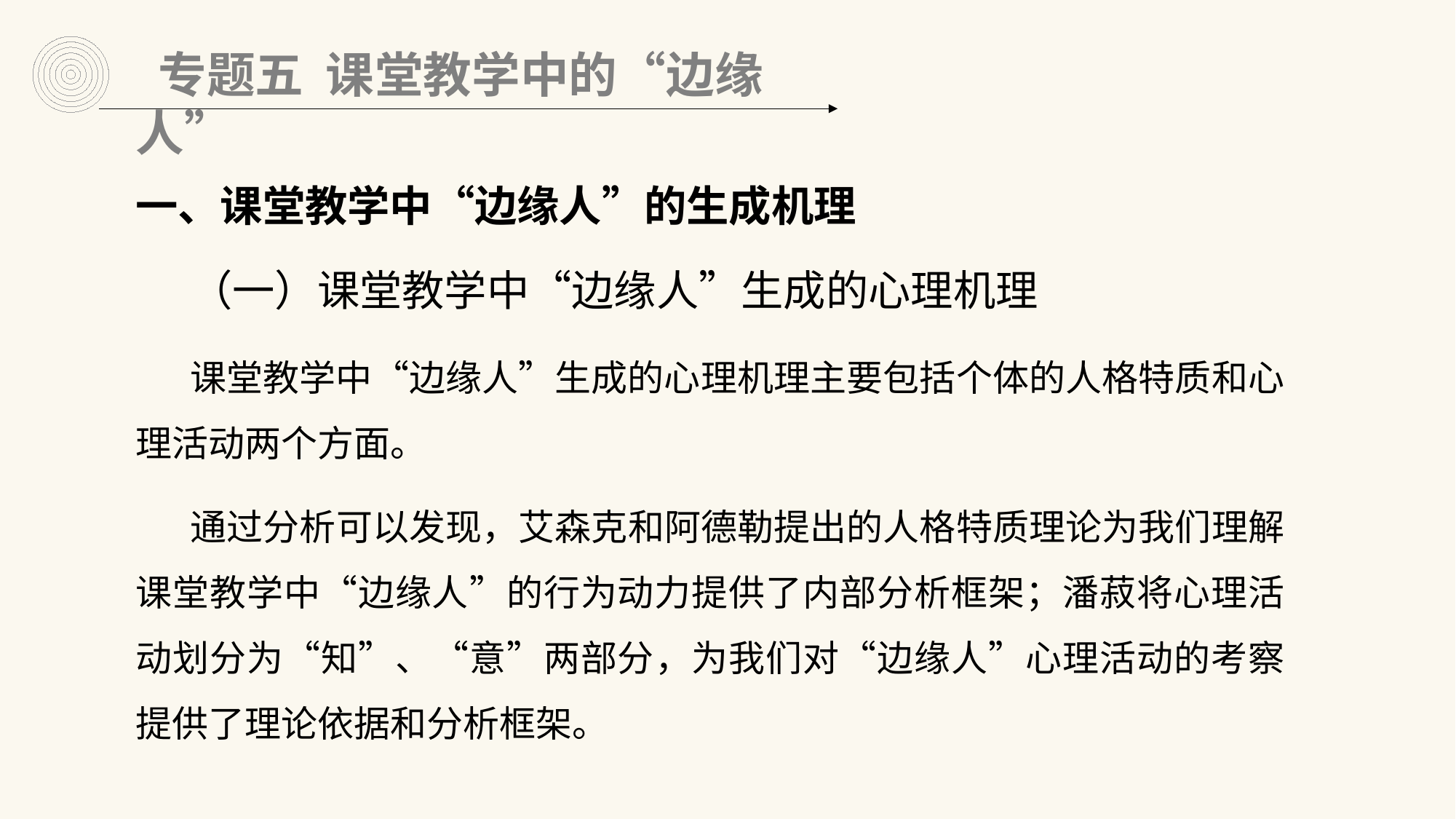

专题五  课堂教学中的“边缘人”
一、课堂教学中“边缘人”的生成机理
（一）课堂教学中“边缘人”生成的心理机理
课堂教学中“边缘人”生成的心理机理主要包括个体的人格特质和心理活动两个方面。
通过分析可以发现，艾森克和阿德勒提出的人格特质理论为我们理解课堂教学中“边缘人”的行为动力提供了内部分析框架；潘菽将心理活动划分为“知”、“意”两部分，为我们对“边缘人”心理活动的考察提供了理论依据和分析框架。